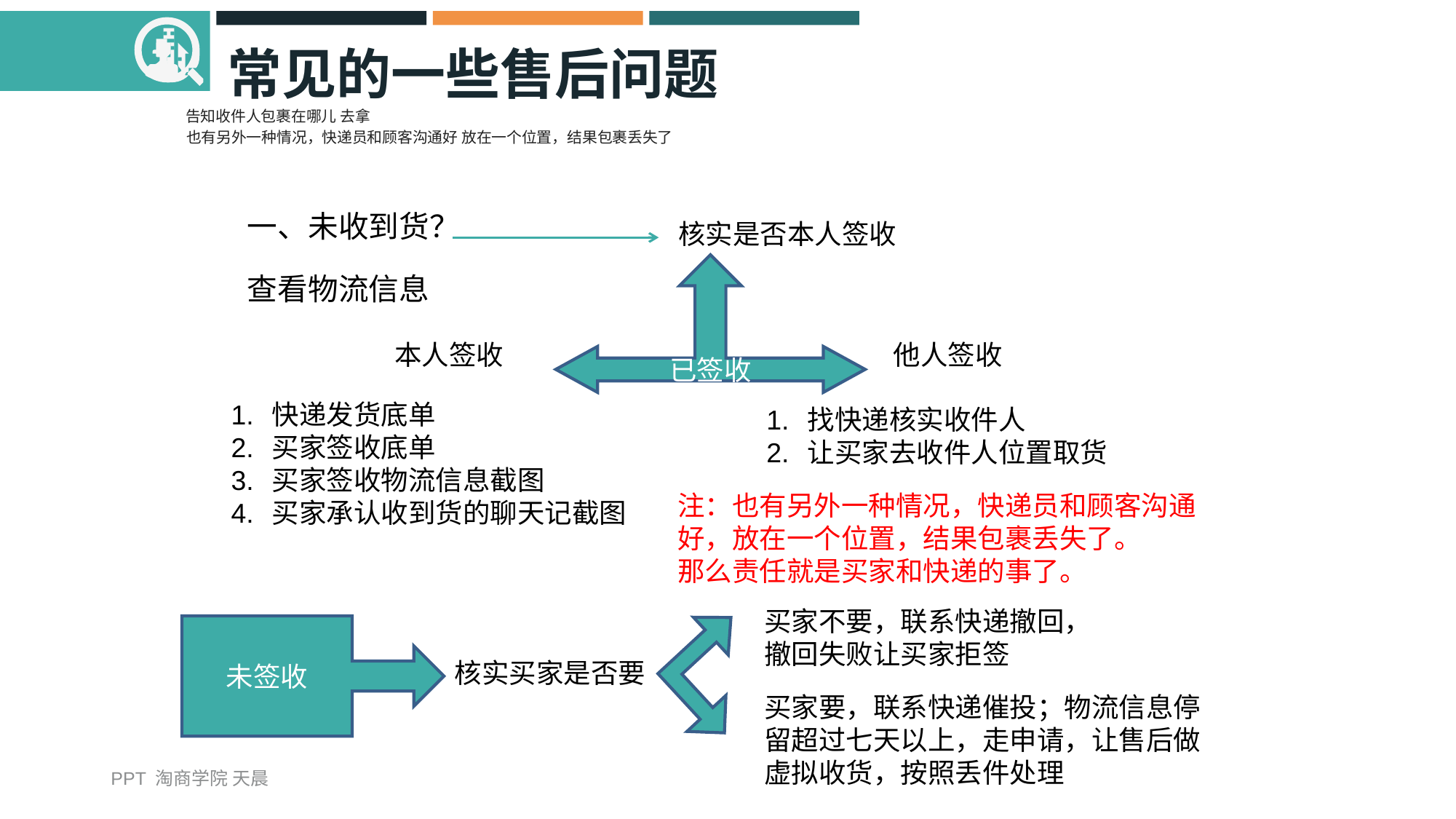

# 常见的一些售后问题
告知收件人包裹在哪儿 去拿
也有另外一种情况，快递员和顾客沟通好 放在一个位置，结果包裹丢失了
一、未收到货？
查看物流信息
核实是否本人签收
已签收
本人签收
他人签收
快递发货底单
买家签收底单
买家签收物流信息截图
买家承认收到货的聊天记截图
找快递核实收件人
让买家去收件人位置取货
注：也有另外一种情况，快递员和顾客沟通好，放在一个位置，结果包裹丢失了。
那么责任就是买家和快递的事了。
买家不要，联系快递撤回，撤回失败让买家拒签
未签收

核实买家是否要
买家要，联系快递催投；物流信息停留超过七天以上，走申请，让售后做虚拟收货，按照丢件处理
PPT 淘商学院 天晨